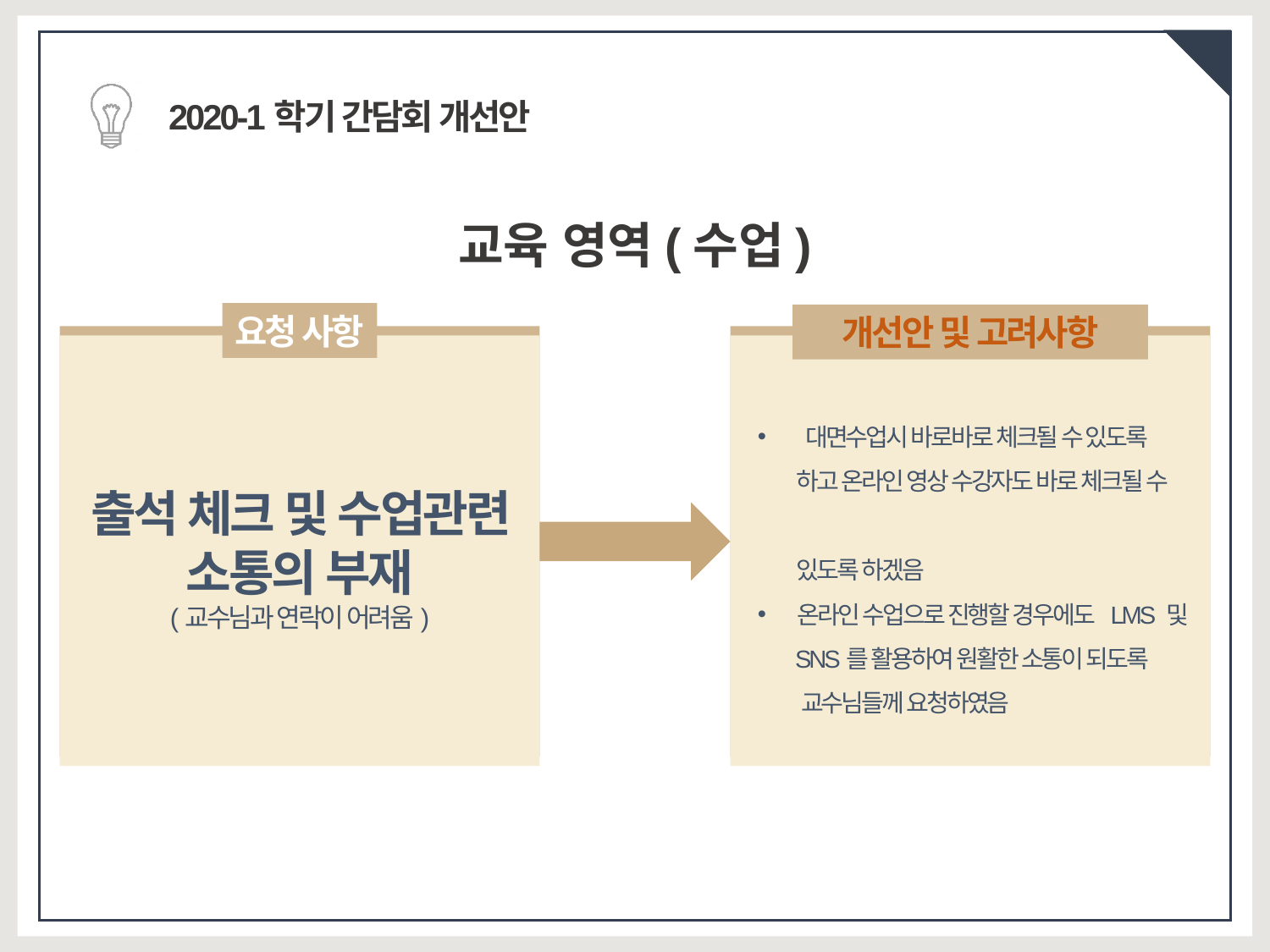

2020-1학기 간담회 개선안
교육 영역(수업)
요청 사항
개선안 및 고려사항

대면수업시 바로바로 체크될 수 있도록
       하고 온라인 영상 수강자도 바로 체크될 수
       있도록 하겠음
온라인 수업으로 진행할 경우에도  LMS 및
        SNS를 활용하여 원활한 소통이 되도록
        교수님들께 요청하였음
출석 체크 및 수업관련 소통의 부재
(교수님과 연락이 어려움)